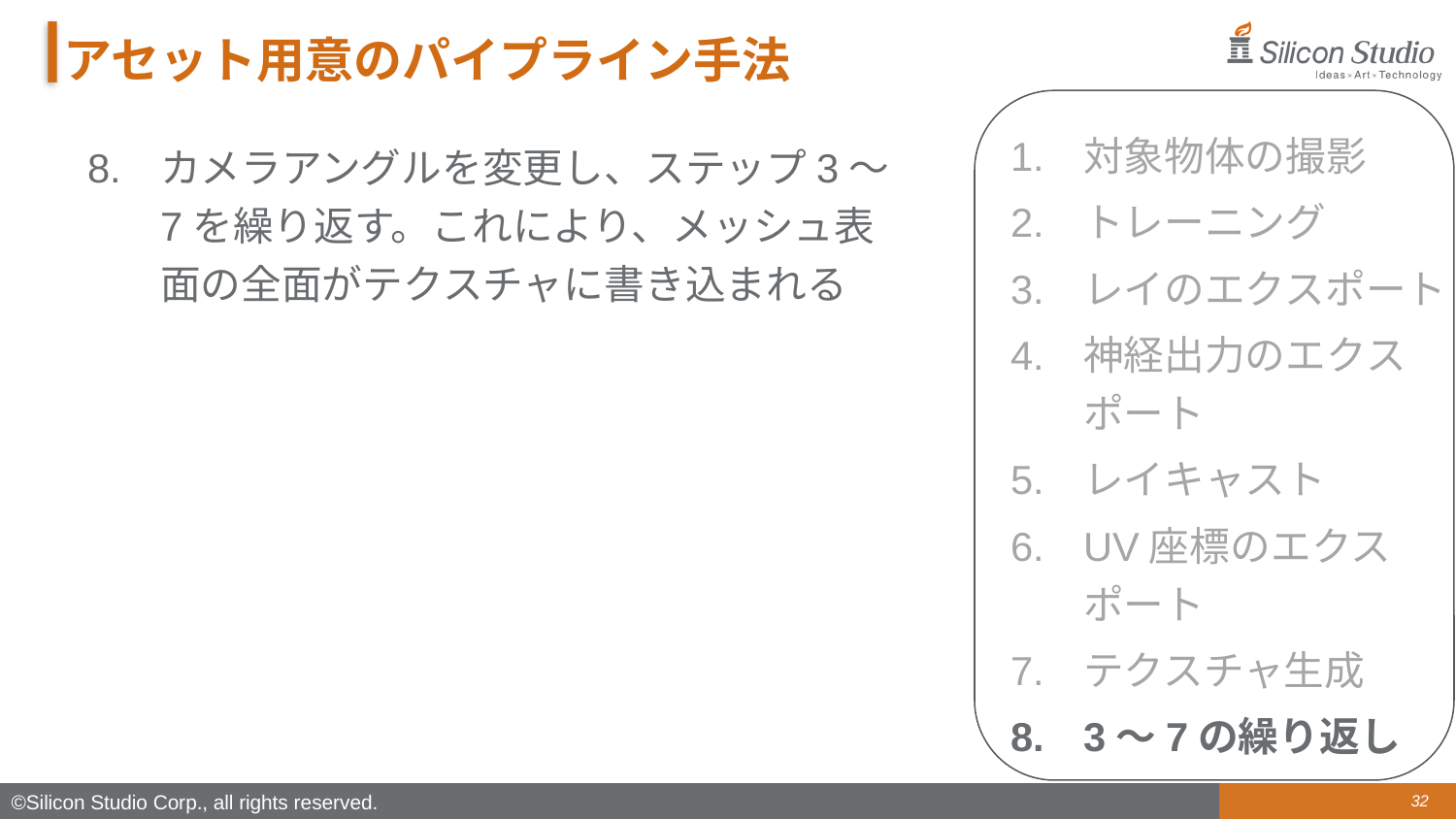

# アセット用意のパイプライン手法

対象物体の撮影
トレーニング
レイのエクスポート
神経出力のエクスポート
レイキャスト
UV座標のエクスポート
テクスチャ生成
3～7の繰り返し

カメラアングルを変更し、ステップ3～7を繰り返す。これにより、メッシュ表面の全面がテクスチャに書き込まれる